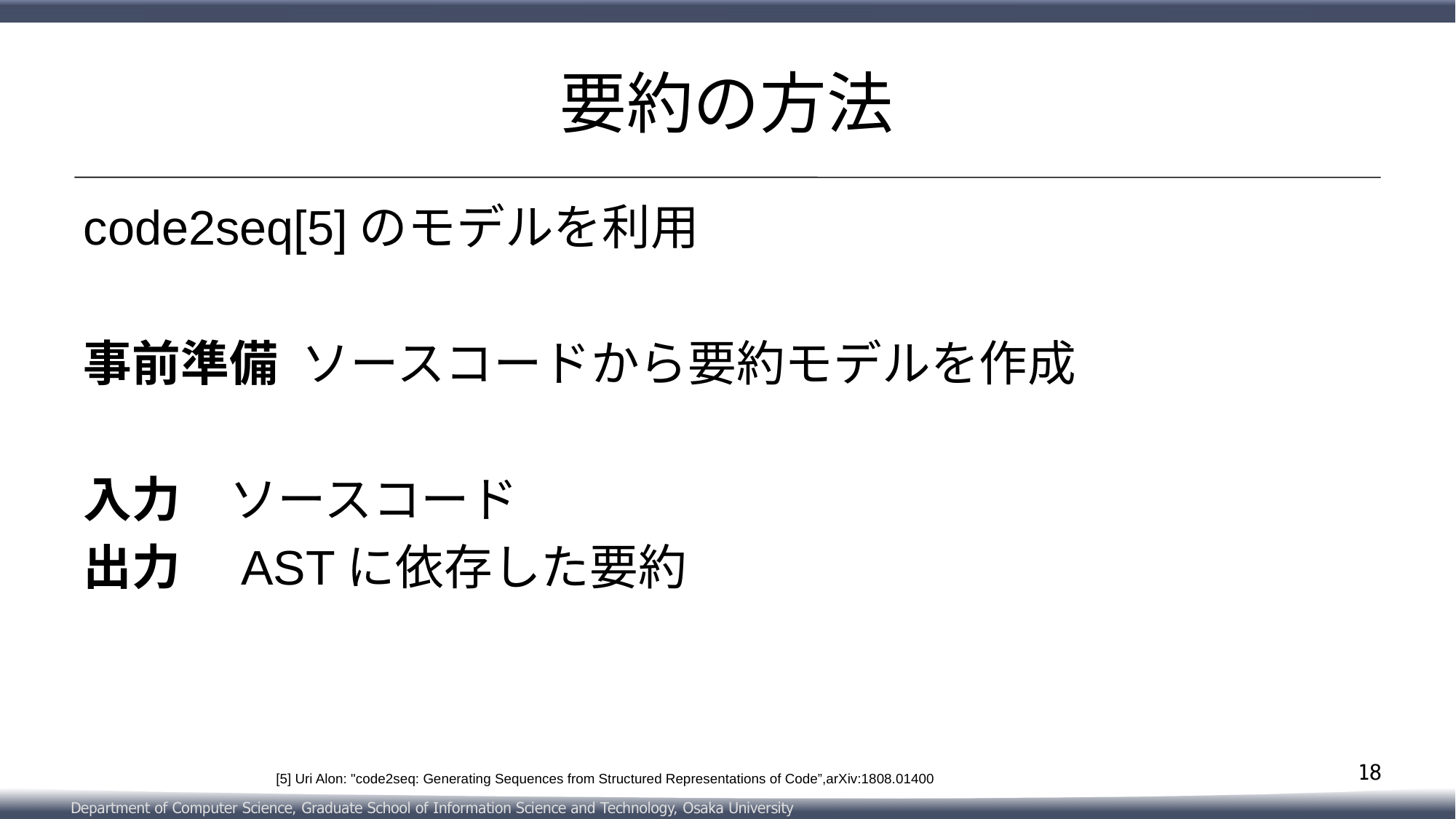

# 要約の方法
code2seq[5]のモデルを利用

事前準備	ソースコードから要約モデルを作成

入力　ソースコード
出力　ASTに依存した要約

18
 [5] Uri Alon: "code2seq: Generating Sequences from Structured Representations of Code”,arXiv:1808.01400